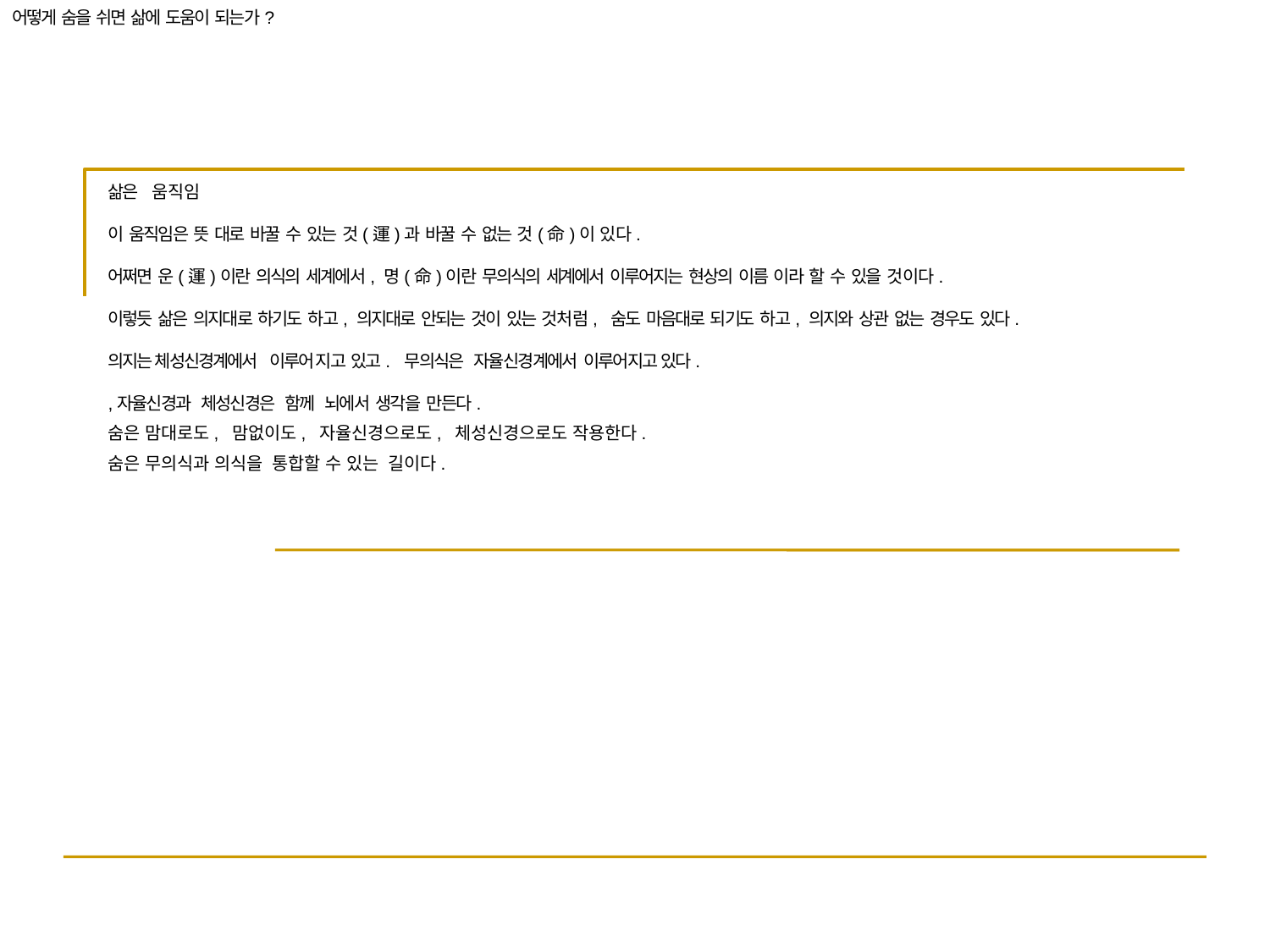

어떻게 숨을 쉬면 삶에 도움이 되는가?

삶은   움직임
이 움직임은 뜻 대로 바꿀 수 있는 것(運)과 바꿀 수 없는 것(命)이 있다.
어쩌면 운(運)이란 의식의 세계에서, 명(命)이란 무의식의 세계에서 이루어지는 현상의 이름 이라 할 수 있을 것이다.
이렇듯 삶은 의지대로 하기도 하고, 의지대로 안되는 것이 있는 것처럼, 숨도 마음대로 되기도 하고, 의지와 상관 없는 경우도 있다.
의지는 체성신경계에서   이루어 지고  있고.  무의식은   자율신경계에서  이루어지고 있다.
,자율신경과   체성신경은   함께   뇌에서  생각을  만든다.
숨은 맘대로도,  맘없이도,  자율신경으로도,  체성신경으로도 작용한다.
숨은 무의식과 의식을  통합할 수 있는  길이다.